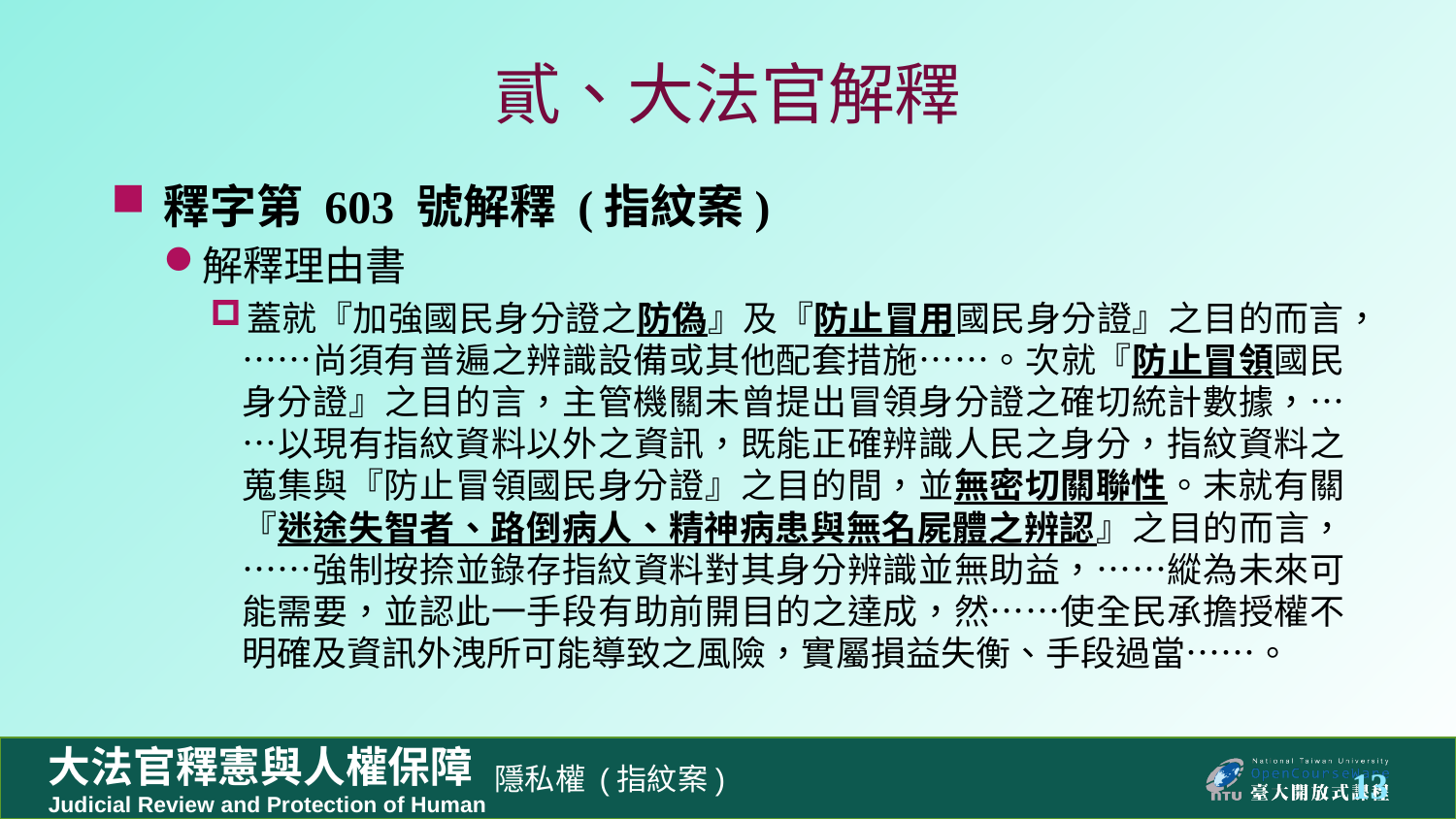

# 貳、大法官解釋
釋字第 603 號解釋 (指紋案)
解釋理由書
蓋就『加強國民身分證之防偽』及『防止冒用國民身分證』之目的而言，……尚須有普遍之辨識設備或其他配套措施……。次就『防止冒領國民身分證』之目的言，主管機關未曾提出冒領身分證之確切統計數據，……以現有指紋資料以外之資訊，既能正確辨識人民之身分，指紋資料之蒐集與『防止冒領國民身分證』之目的間，並無密切關聯性。末就有關『迷途失智者、路倒病人、精神病患與無名屍體之辨認』之目的而言，……強制按捺並錄存指紋資料對其身分辨識並無助益，……縱為未來可能需要，並認此一手段有助前開目的之達成，然……使全民承擔授權不明確及資訊外洩所可能導致之風險，實屬損益失衡、手段過當……。